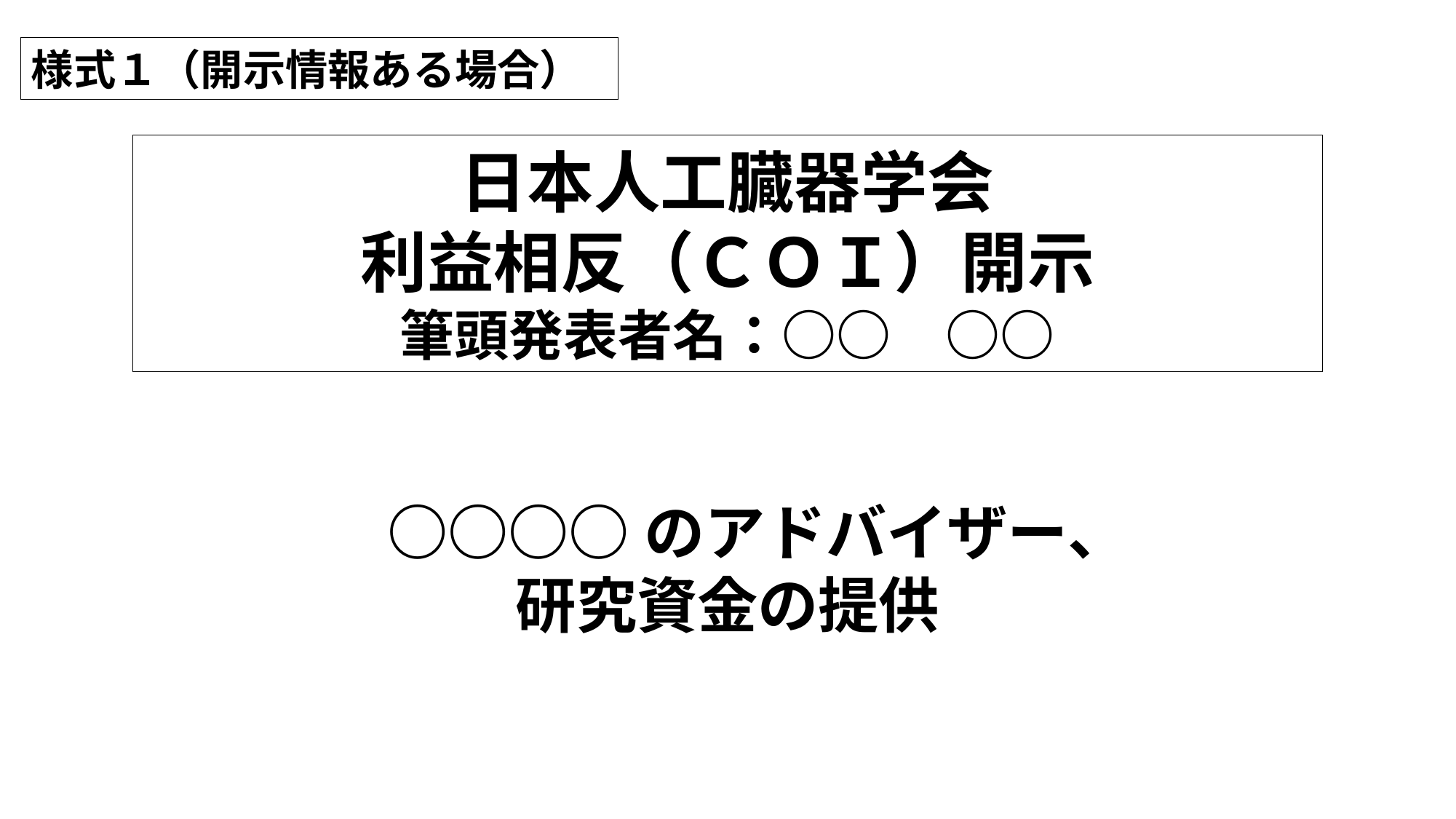

様式１（開示情報ある場合）
日本人工臓器学会
利益相反（ＣＯＩ）開示
筆頭発表者名：○○　○○
○○○○のアドバイザー、
研究資金の提供